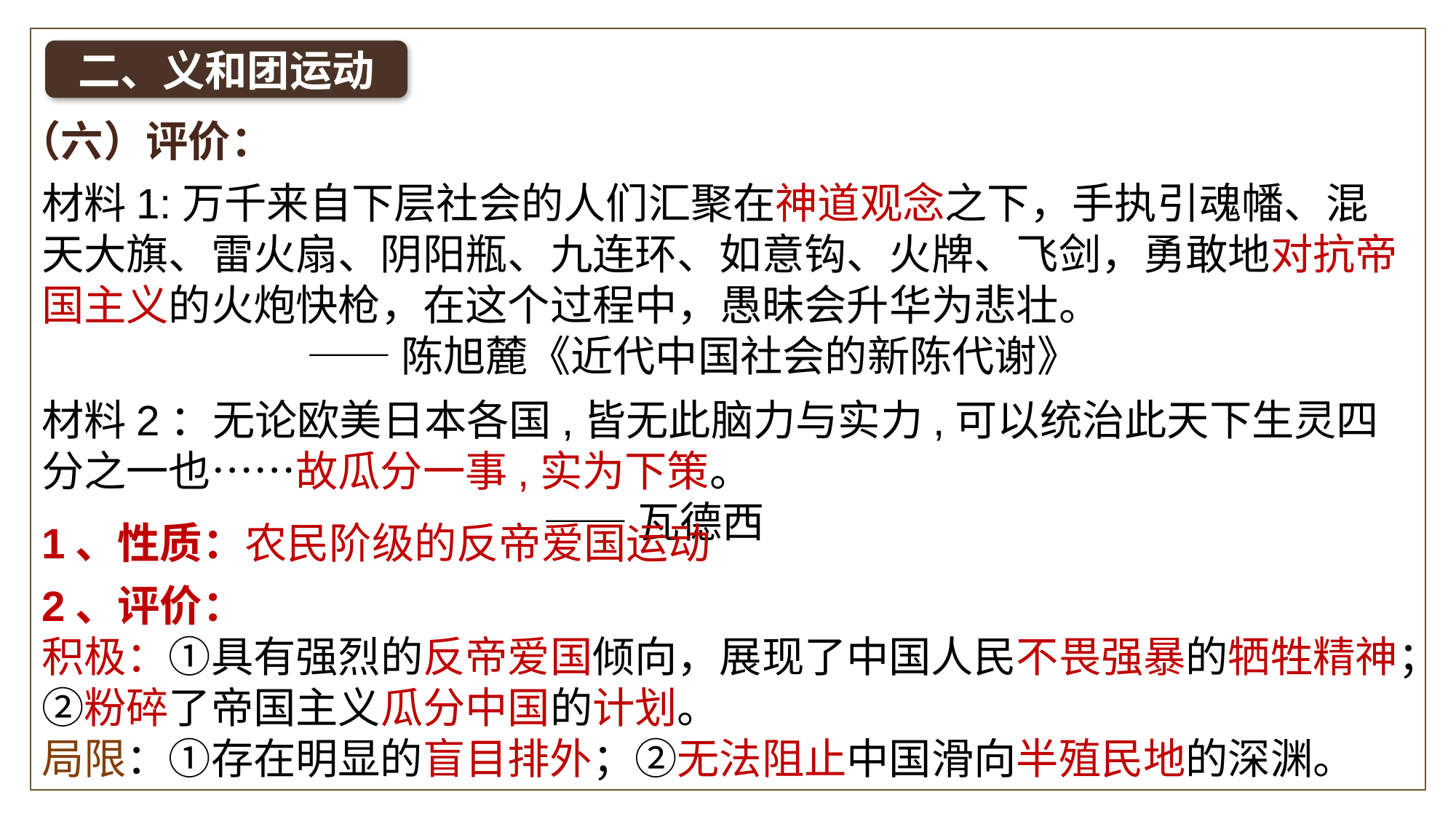

二、义和团运动
（六）评价：
材料1:万千来自下层社会的人们汇聚在神道观念之下，手执引魂幡、混天大旗、雷火扇、阴阳瓶、九连环、如意钩、火牌、飞剑，勇敢地对抗帝国主义的火炮快枪，在这个过程中，愚昧会升华为悲壮。
                            ——陈旭麓《近代中国社会的新陈代谢》
材料2：无论欧美日本各国,皆无此脑力与实力,可以统治此天下生灵四分之一也……故瓜分一事,实为下策。
                                                     ——瓦德西
1、性质：农民阶级的反帝爱国运动
2、评价：
积极：①具有强烈的反帝爱国倾向，展现了中国人民不畏强暴的牺牲精神；②粉碎了帝国主义瓜分中国的计划。
局限：①存在明显的盲目排外；②无法阻止中国滑向半殖民地的深渊。